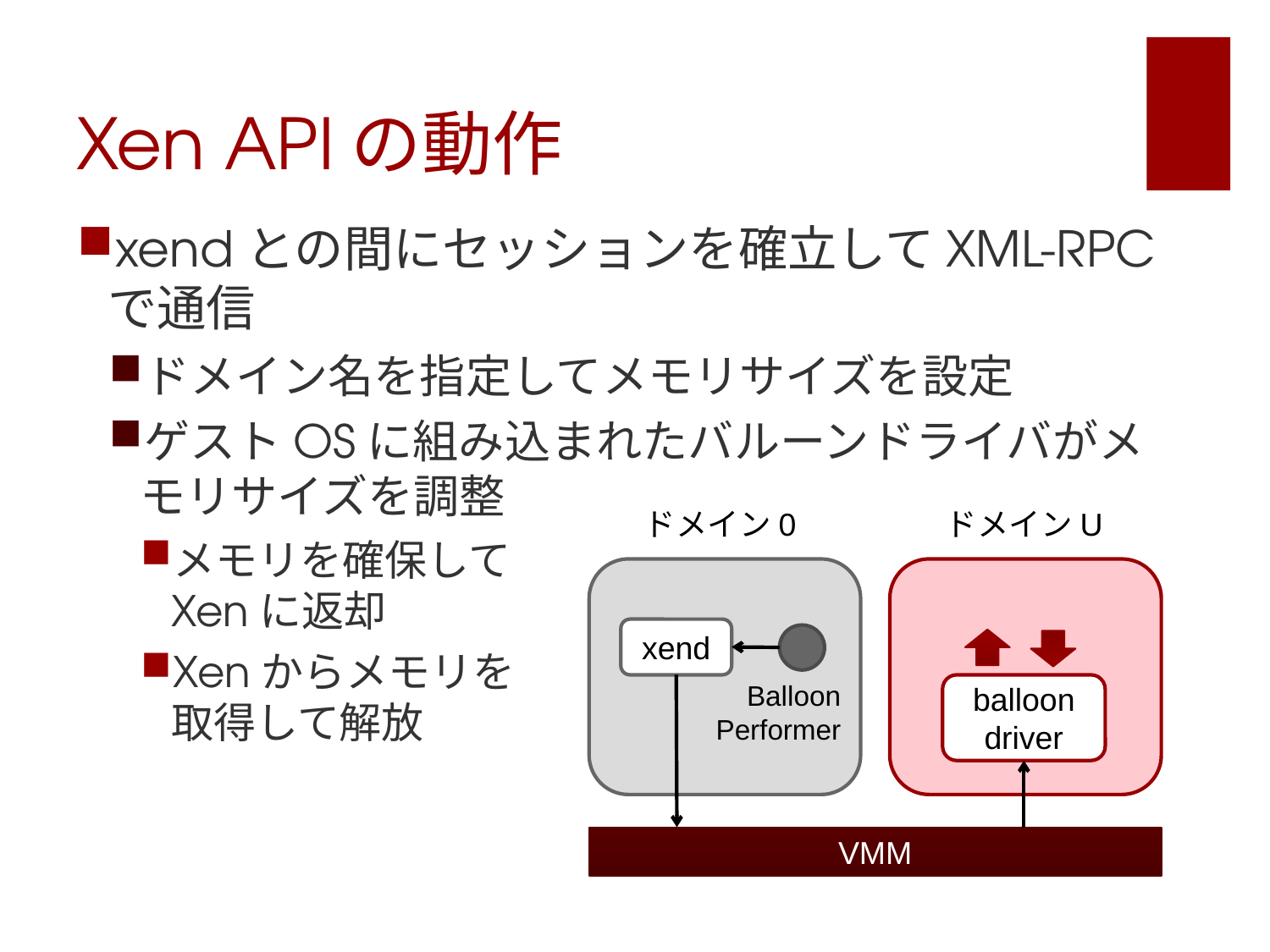

# Xen APIの動作
xendとの間にセッションを確立してXML-RPCで通信
ドメイン名を指定してメモリサイズを設定
ゲストOSに組み込まれたバルーンドライバがメモリサイズを調整
メモリを確保して
Xenに返却
Xenからメモリを
取得して解放
ドメイン0
ドメインU

xend

balloon
driver
Balloon
Performer
VMM